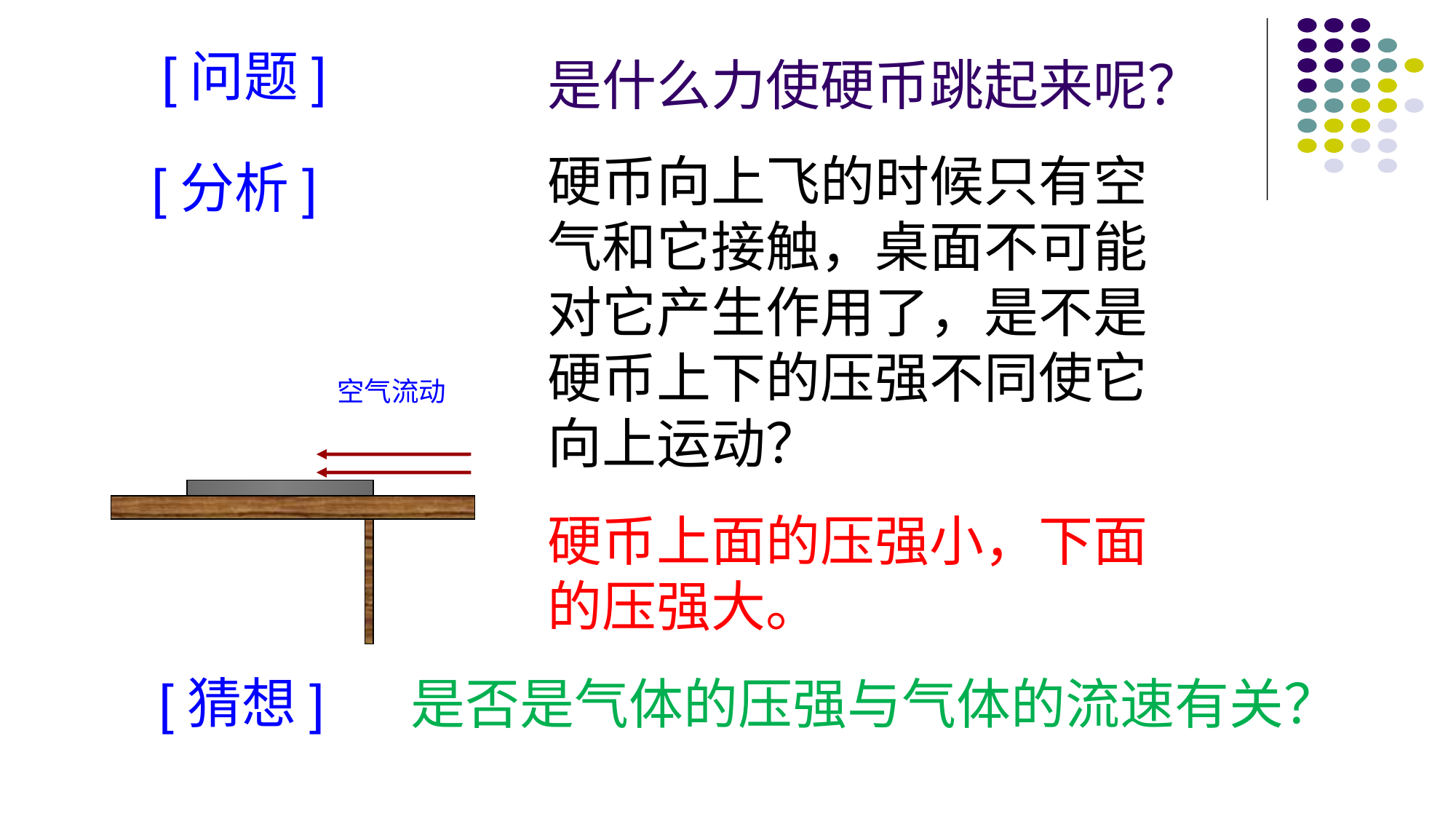

[问题]
是什么力使硬币跳起来呢？
硬币向上飞的时候只有空气和它接触，桌面不可能对它产生作用了，是不是硬币上下的压强不同使它向上运动？
[分析]
空气流动

硬币上面的压强小，下面的压强大。
[猜想]
是否是气体的压强与气体的流速有关？